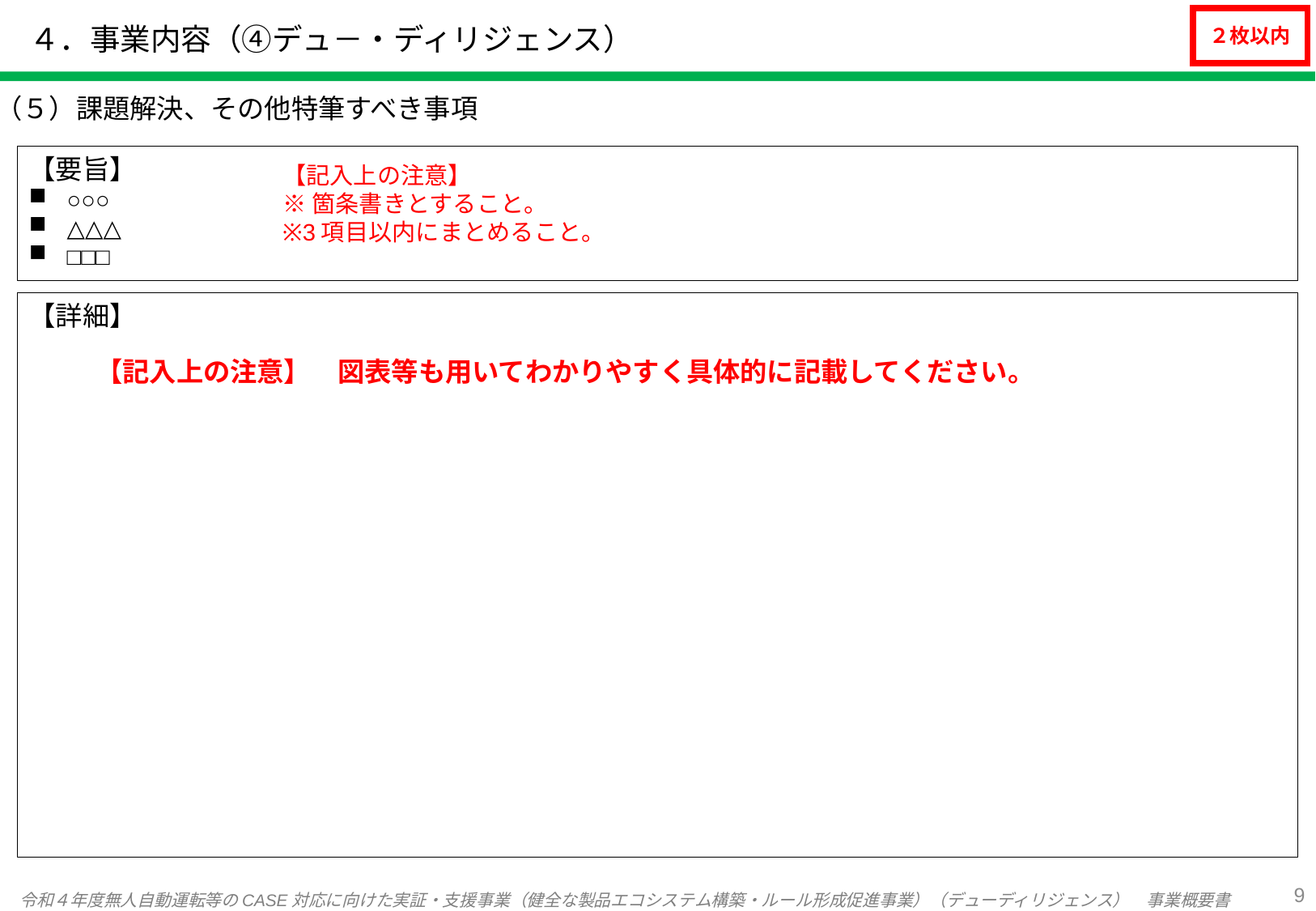

# ４．事業内容（④デュ－・ディリジェンス）
２枚以内
（５）課題解決、その他特筆すべき事項
【要旨】
○○○
△△△
□□□
【記入上の注意】
※箇条書きとすること。
※3項目以内にまとめること。
【詳細】
【記入上の注意】　図表等も用いてわかりやすく具体的に記載してください。

9